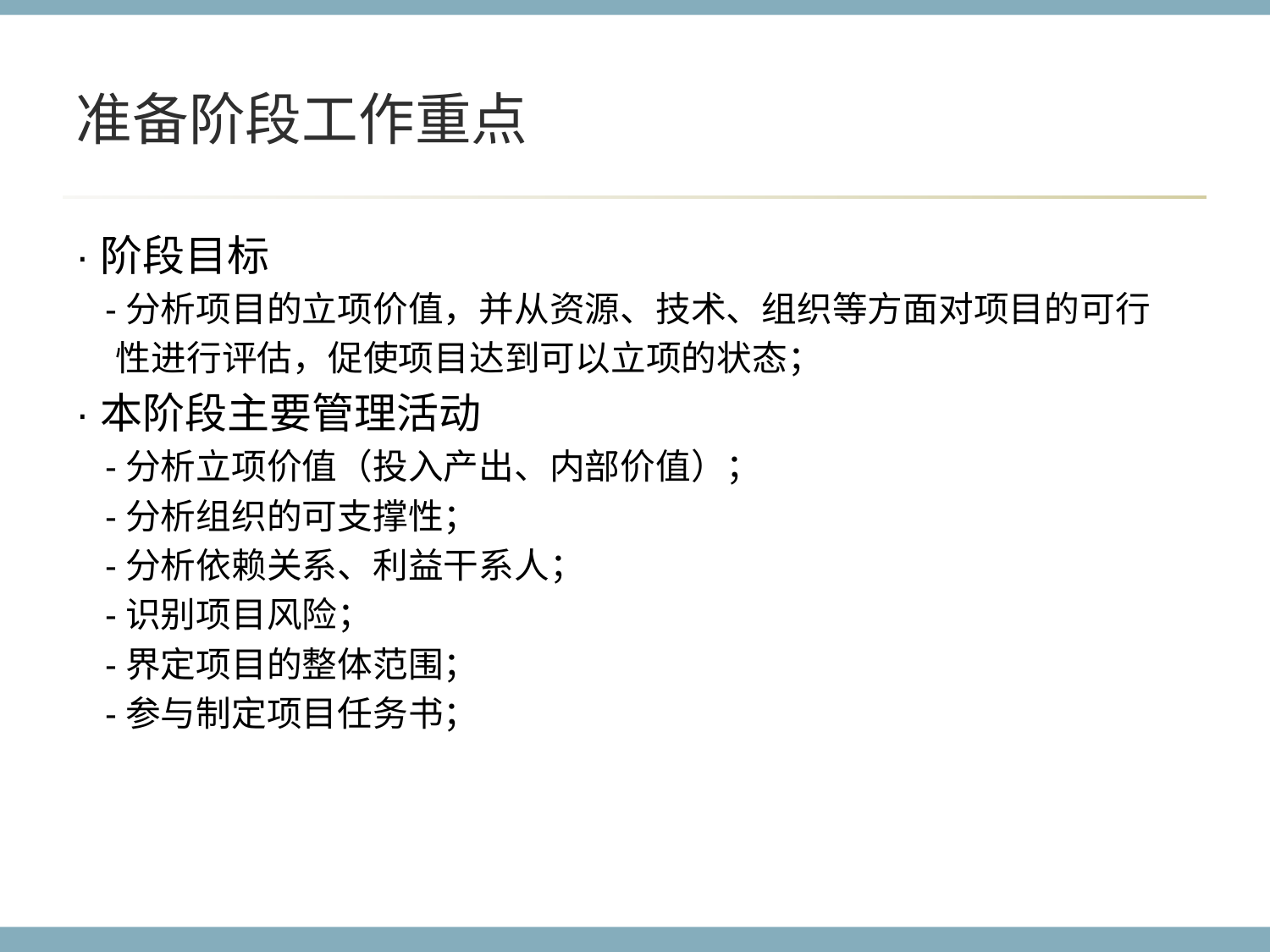

# 准备阶段工作重点
·阶段目标
   -分析项目的立项价值，并从资源、技术、组织等方面对项目的可行
    性进行评估，促使项目达到可以立项的状态；
·本阶段主要管理活动
   -分析立项价值（投入产出、内部价值）；
   -分析组织的可支撑性；
   -分析依赖关系、利益干系人；
   -识别项目风险；
   -界定项目的整体范围；
   -参与制定项目任务书；